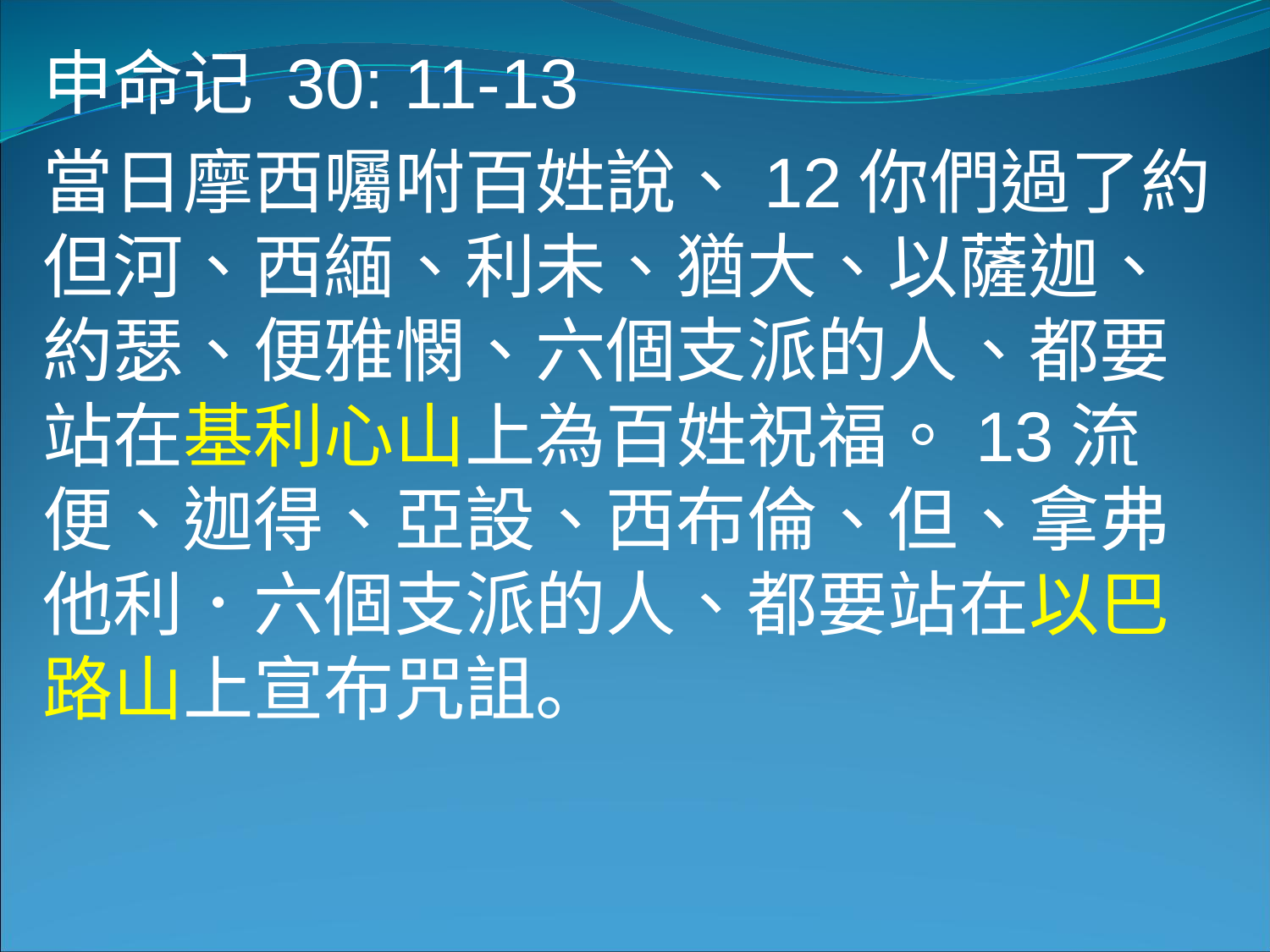

申命记 30: 11-13
當日摩西囑咐百姓說、12你們過了約但河、西緬、利未、猶大、以薩迦、約瑟、便雅憫、六個支派的人、都要站在基利心山上為百姓祝福。13流便、迦得、亞設、西布倫、但、拿弗他利．六個支派的人、都要站在以巴路山上宣布咒詛。
#